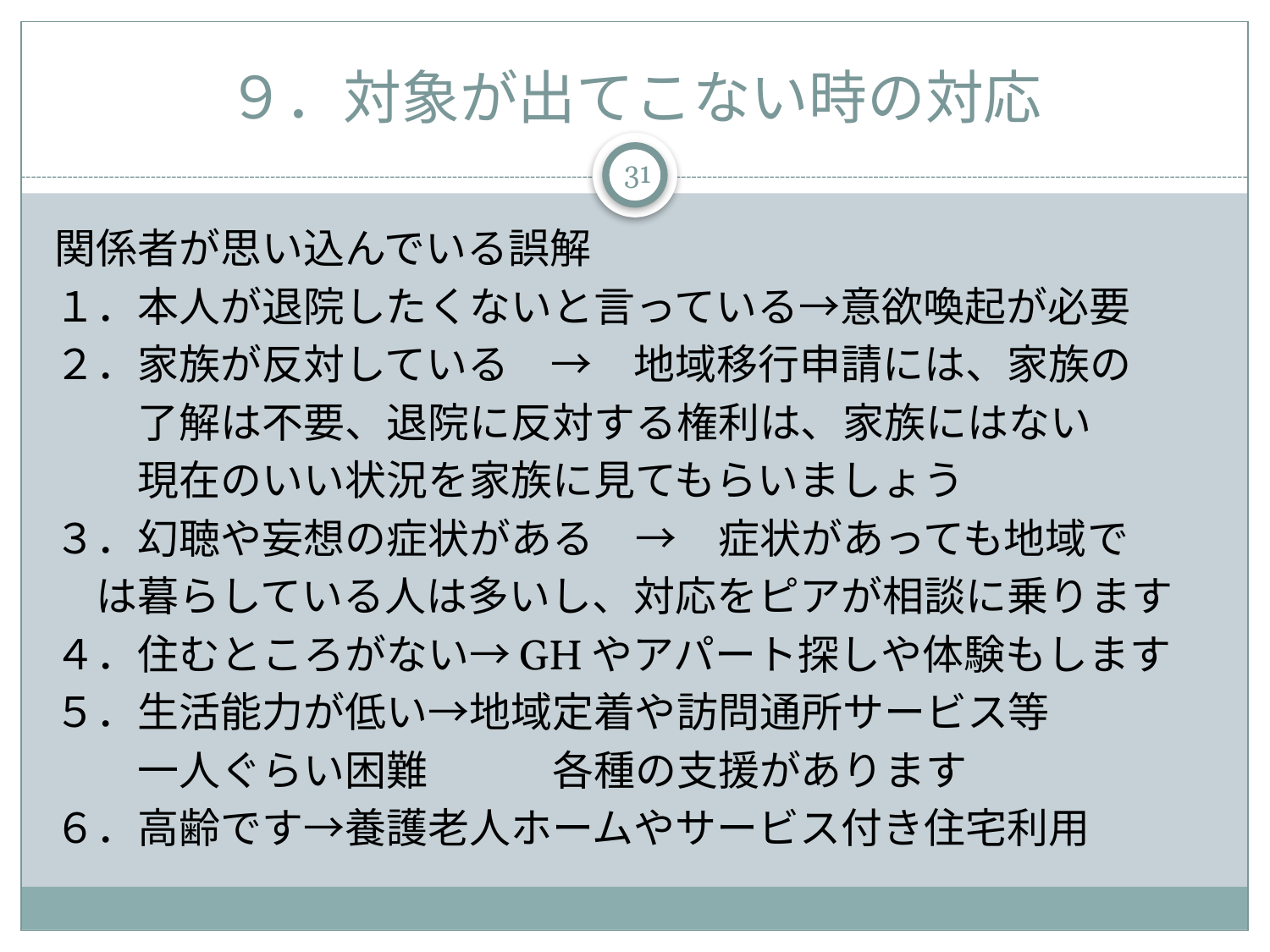

# ９．対象が出てこない時の対応
31
関係者が思い込んでいる誤解
１．本人が退院したくないと言っている→意欲喚起が必要
２．家族が反対している　→　地域移行申請には、家族の
　　了解は不要、退院に反対する権利は、家族にはない
　　現在のいい状況を家族に見てもらいましょう
３．幻聴や妄想の症状がある　→　症状があっても地域で
　は暮らしている人は多いし、対応をピアが相談に乗ります
４．住むところがない→GHやアパート探しや体験もします
５．生活能力が低い→地域定着や訪問通所サービス等
　　一人ぐらい困難　　　各種の支援があります
６．高齢です→養護老人ホームやサービス付き住宅利用